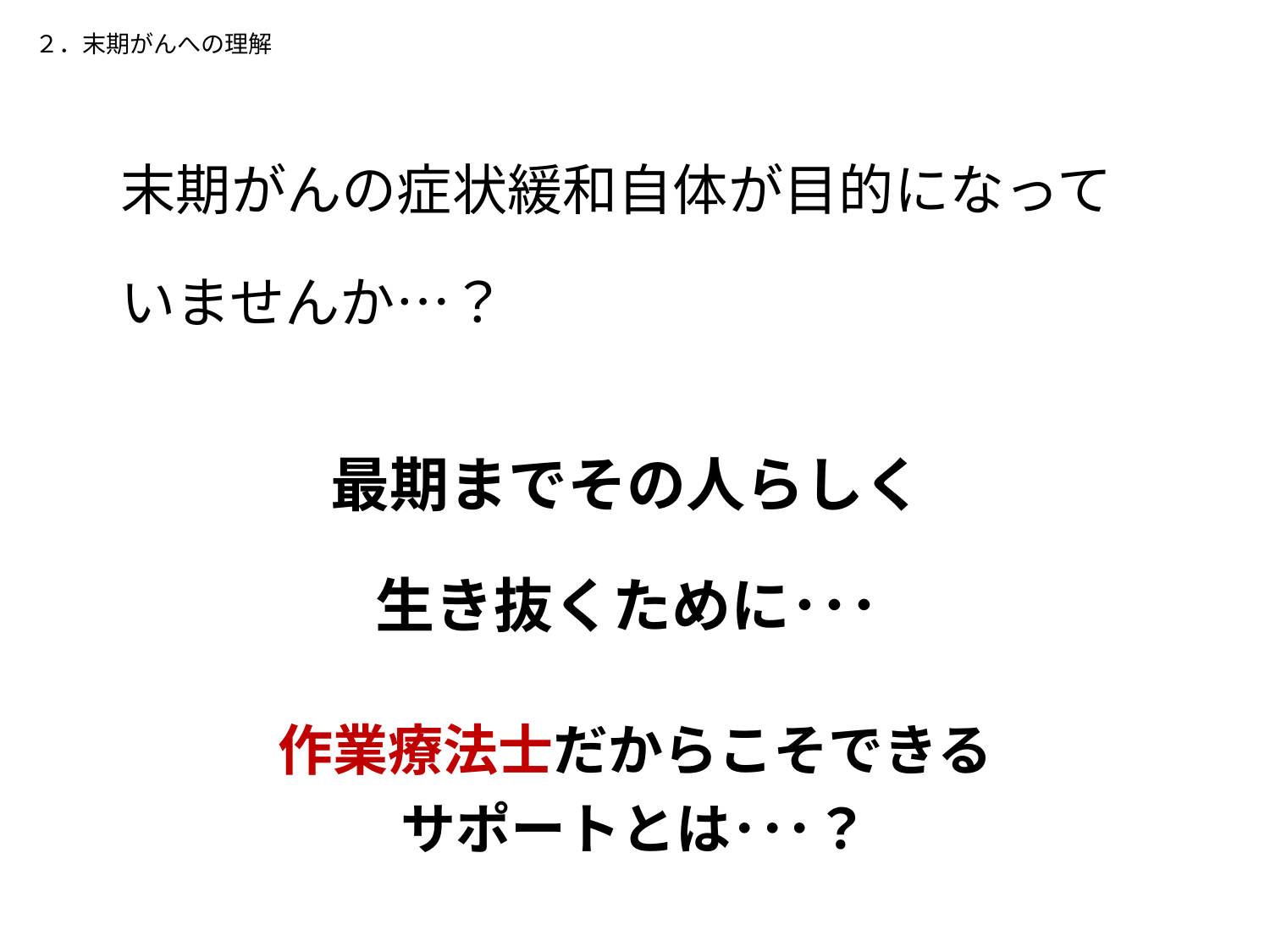

２．末期がんへの理解
末期がんの症状緩和自体が目的になって
いませんか…？
最期までその人らしく
生き抜くために･･･
作業療法士だからこそできる
サポートとは･･･？